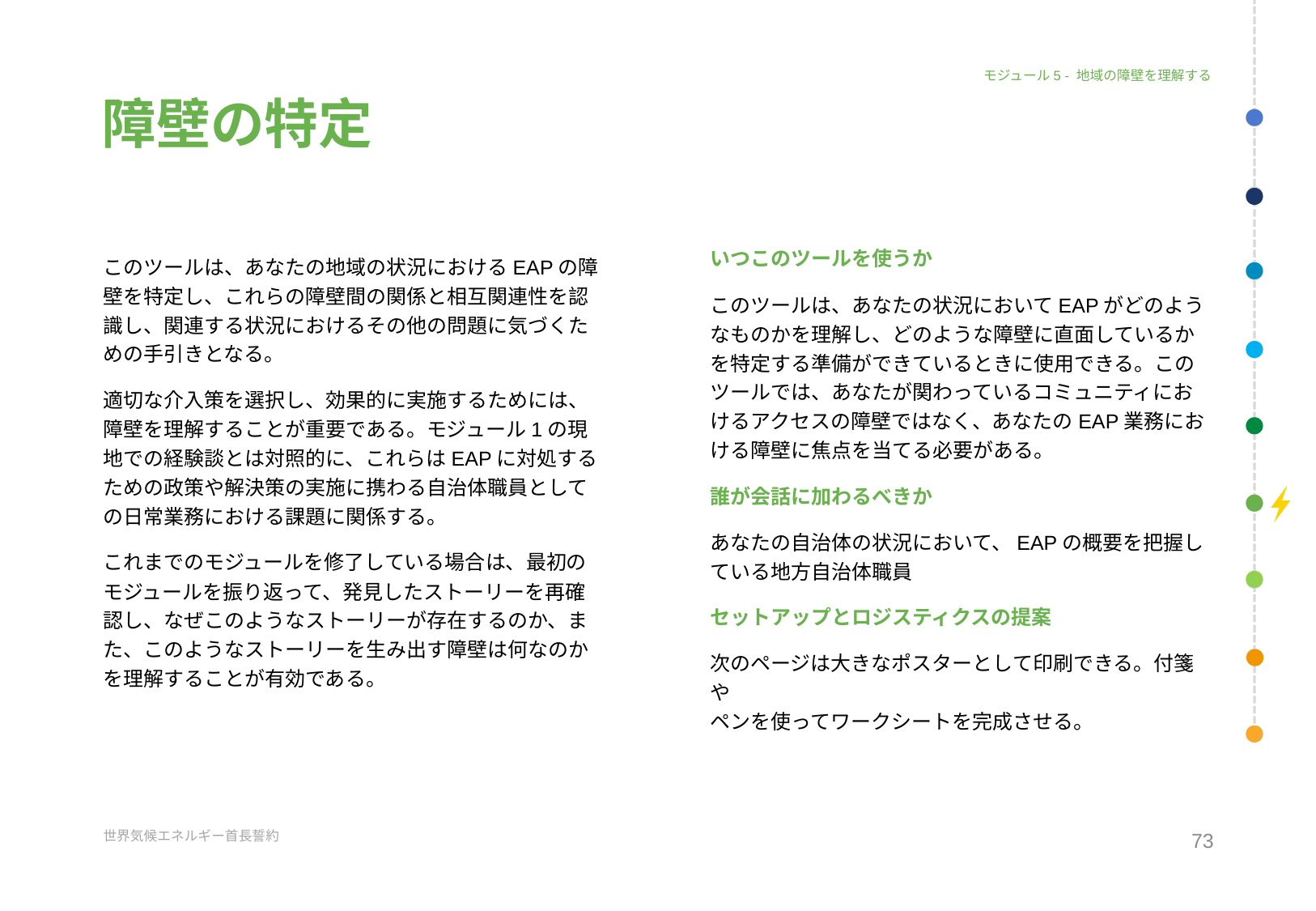

モジュール5 - 地域の障壁を理解する
# 障壁の特定

いつこのツールを使うか
このツールは、あなたの状況においてEAPがどのようなものかを理解し、どのような障壁に直面しているかを特定する準備ができているときに使用できる。このツールでは、あなたが関わっているコミュニティにおけるアクセスの障壁ではなく、あなたのEAP業務における障壁に焦点を当てる必要がある。
誰が会話に加わるべきか
あなたの自治体の状況において、EAPの概要を把握している地方自治体職員
セットアップとロジスティクスの提案
次のページは大きなポスターとして印刷できる。付箋や
ペンを使ってワークシートを完成させる。
このツールは、あなたの地域の状況におけるEAPの障壁を特定し、これらの障壁間の関係と相互関連性を認識し、関連する状況におけるその他の問題に気づくための手引きとなる。
適切な介入策を選択し、効果的に実施するためには、 障壁を理解することが重要である。モジュール1の現地での経験談とは対照的に、これらはEAPに対処するための政策や解決策の実施に携わる自治体職員としての日常業務における課題に関係する。
これまでのモジュールを修了している場合は、最初のモジュールを振り返って、発見したストーリーを再確認し、なぜこのようなストーリーが存在するのか、また、このようなストーリーを生み出す障壁は何なのかを理解することが有効である。

73